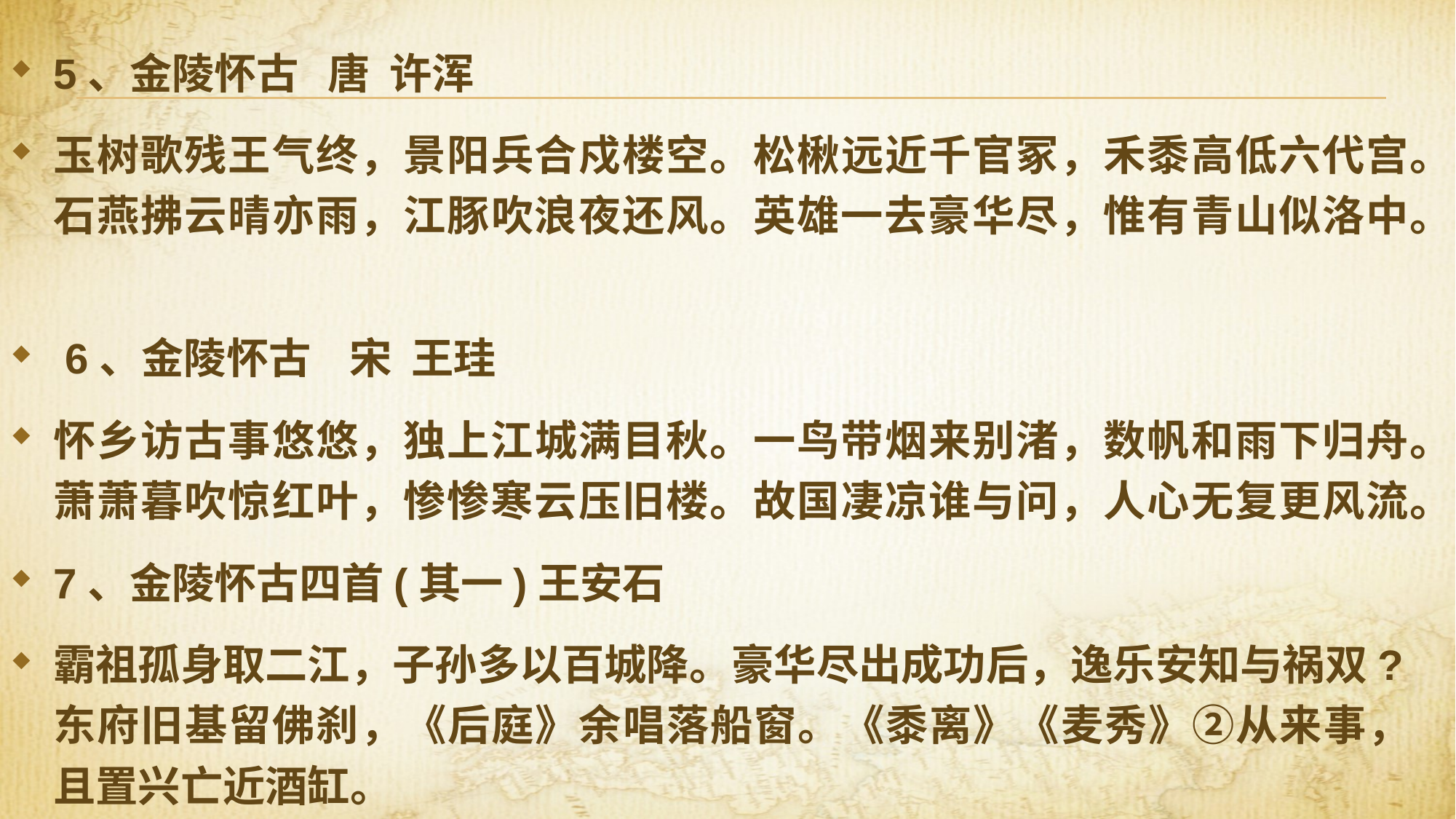

#
5、金陵怀古   唐  许浑
玉树歌残王气终，景阳兵合戍楼空。松楸远近千官冢，禾黍高低六代宫。石燕拂云晴亦雨，江豚吹浪夜还风。英雄一去豪华尽，惟有青山似洛中。
 6、金陵怀古    宋  王珪
怀乡访古事悠悠，独上江城满目秋。一鸟带烟来别渚，数帆和雨下归舟。萧萧暮吹惊红叶，惨惨寒云压旧楼。故国凄凉谁与问，人心无复更风流。
7、金陵怀古四首(其一)王安石
霸祖孤身取二江，子孙多以百城降。豪华尽出成功后，逸乐安知与祸双?东府旧基留佛刹，《后庭》余唱落船窗。《黍离》《麦秀》②从来事，且置兴亡近酒缸。